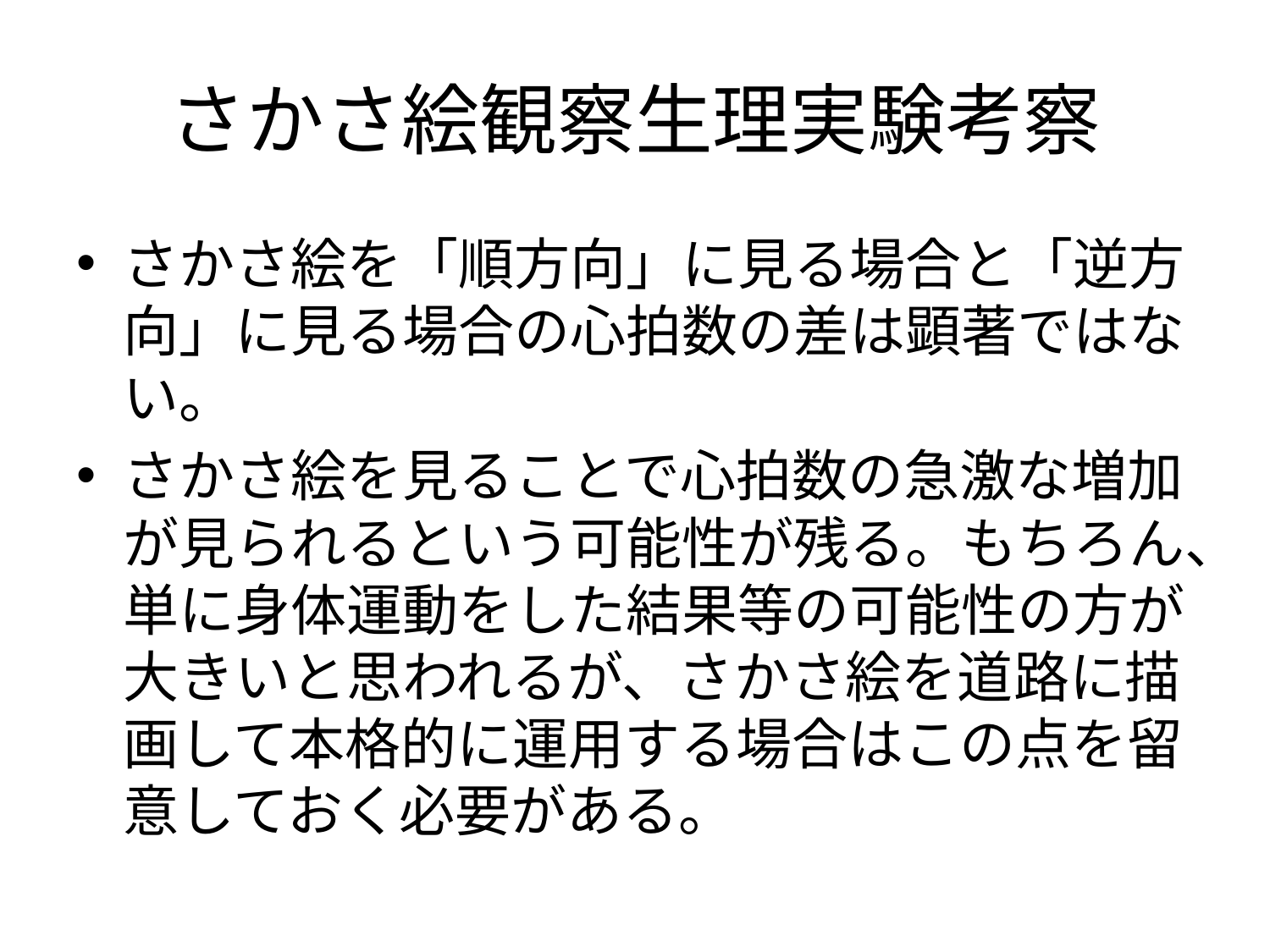

# さかさ絵観察生理実験考察
さかさ絵を「順方向」に見る場合と「逆方向」に見る場合の心拍数の差は顕著ではない。
さかさ絵を見ることで心拍数の急激な増加が見られるという可能性が残る。もちろん、単に身体運動をした結果等の可能性の方が大きいと思われるが、さかさ絵を道路に描画して本格的に運用する場合はこの点を留意しておく必要がある。